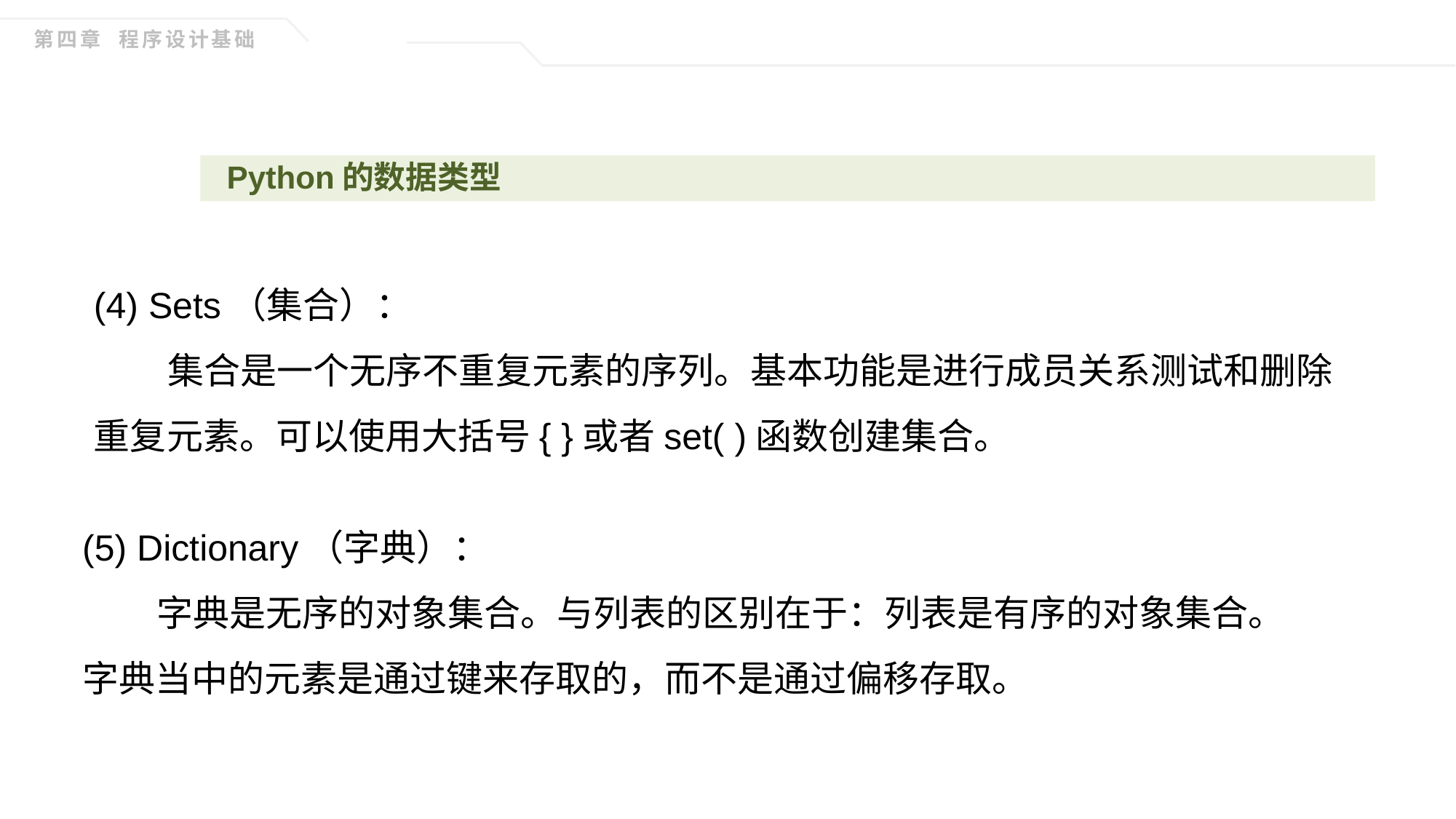

第四章  程序设计基础
Python的数据类型
4.1.2

(4) Sets（集合）：
        集合是一个无序不重复元素的序列。基本功能是进行成员关系测试和删除重复元素。可以使用大括号{ }或者set( )函数创建集合。
(5) Dictionary（字典）：
        字典是无序的对象集合。与列表的区别在于：列表是有序的对象集合。字典当中的元素是通过键来存取的，而不是通过偏移存取。